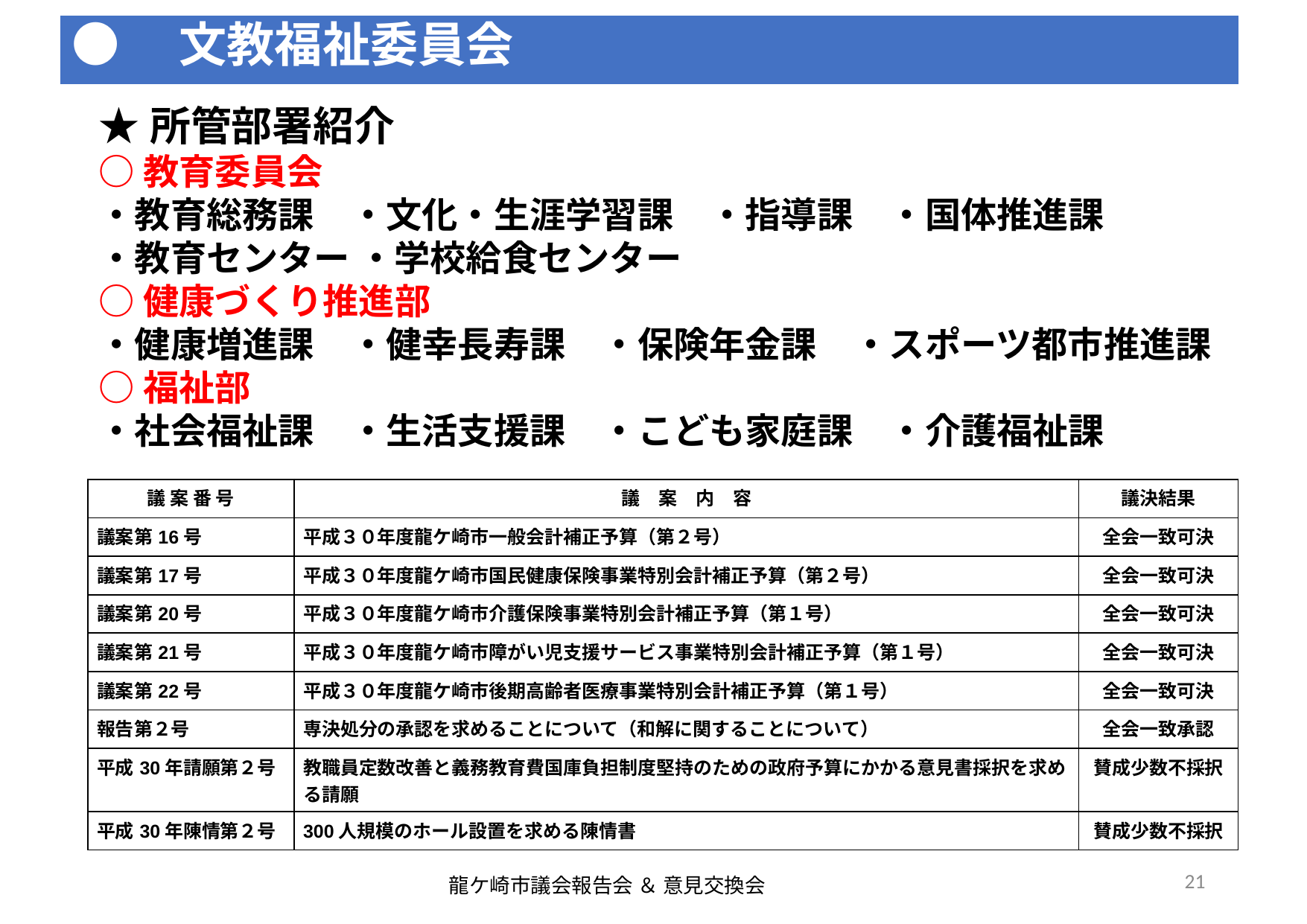

●　文教福祉委員会
★所管部署紹介
○教育委員会
・教育総務課　・文化・生涯学習課　・指導課　・国体推進課
・教育センター ・学校給食センター
○健康づくり推進部
・健康増進課　・健幸長寿課　・保険年金課　・スポーツ都市推進課
○福祉部
・社会福祉課　・生活支援課　・こども家庭課　・介護福祉課
| 議 案 番 号 | 議　案　内　容 | 議決結果 |
| --- | --- | --- |
| 議案第16号 | 平成３０年度龍ケ崎市一般会計補正予算（第２号） | 全会一致可決 |
| 議案第17号 | 平成３０年度龍ケ崎市国民健康保険事業特別会計補正予算（第２号） | 全会一致可決 |
| 議案第20号 | 平成３０年度龍ケ崎市介護保険事業特別会計補正予算（第１号） | 全会一致可決 |
| 議案第21号 | 平成３０年度龍ケ崎市障がい児支援サービス事業特別会計補正予算（第１号） | 全会一致可決 |
| 議案第22号 | 平成３０年度龍ケ崎市後期高齢者医療事業特別会計補正予算（第１号） | 全会一致可決 |
| 報告第２号 | 専決処分の承認を求めることについて（和解に関することについて） | 全会一致承認 |
| 平成30年請願第２号 | 教職員定数改善と義務教育費国庫負担制度堅持のための政府予算にかかる意見書採択を求める請願 | 賛成少数不採択 |
| 平成30年陳情第２号 | 300人規模のホール設置を求める陳情書 | 賛成少数不採択 |
21
龍ケ崎市議会報告会 ＆ 意見交換会